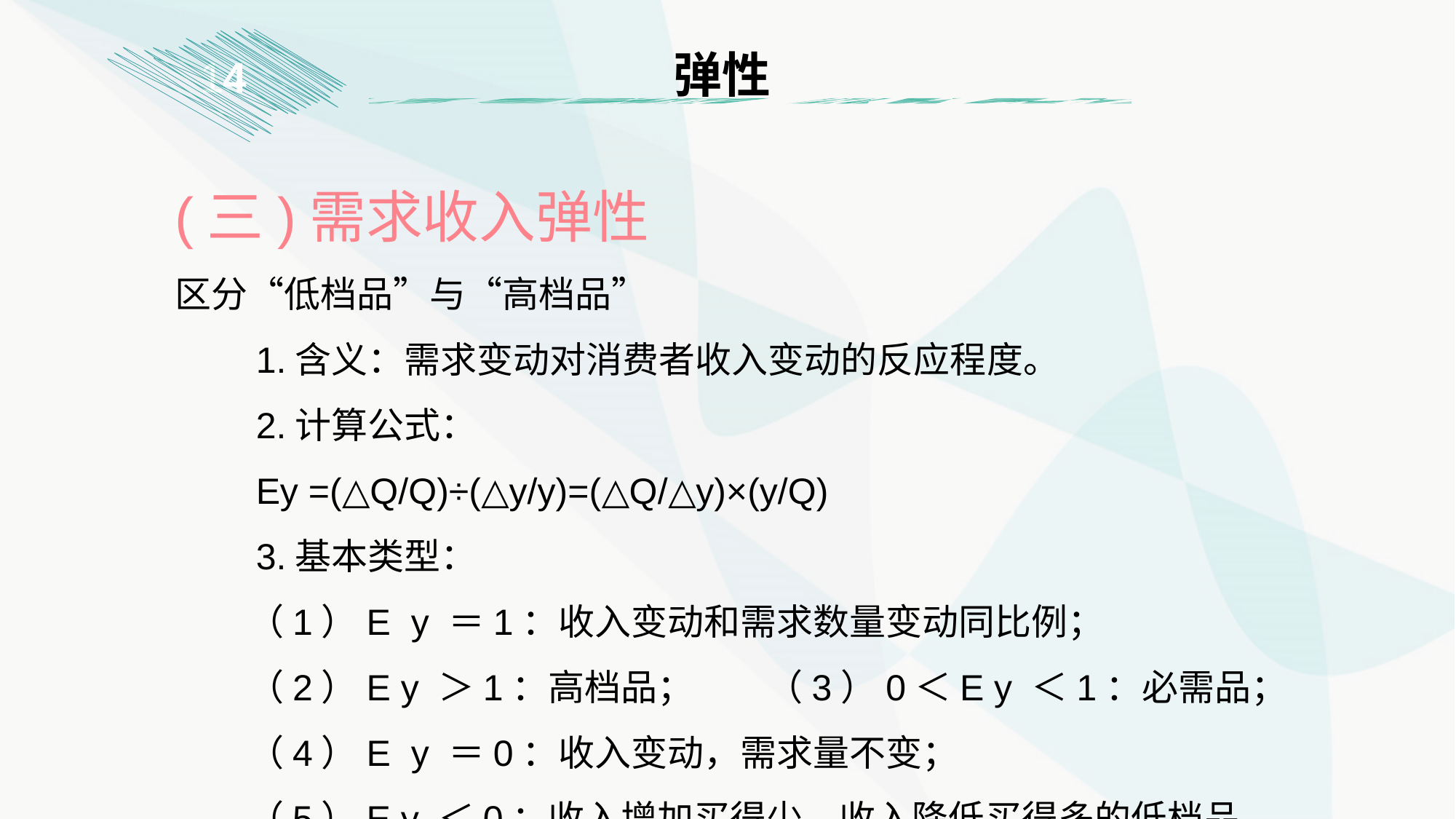

弹性
1
4
(三)需求收入弹性
区分“低档品”与“高档品”
　　1.含义：需求变动对消费者收入变动的反应程度。
　　2.计算公式：
　　Ey =(△Q/Q)÷(△y/y)=(△Q/△y)×(y/Q)
　　3.基本类型：
　　（1）E  y ＝1：收入变动和需求数量变动同比例；
　　（2）E y ＞1：高档品；　　（3）0＜E y ＜1：必需品；
　　（4）E  y ＝0：收入变动，需求量不变；
　　（5）E y ＜0：收入增加买得少，收入降低买得多的低档品。